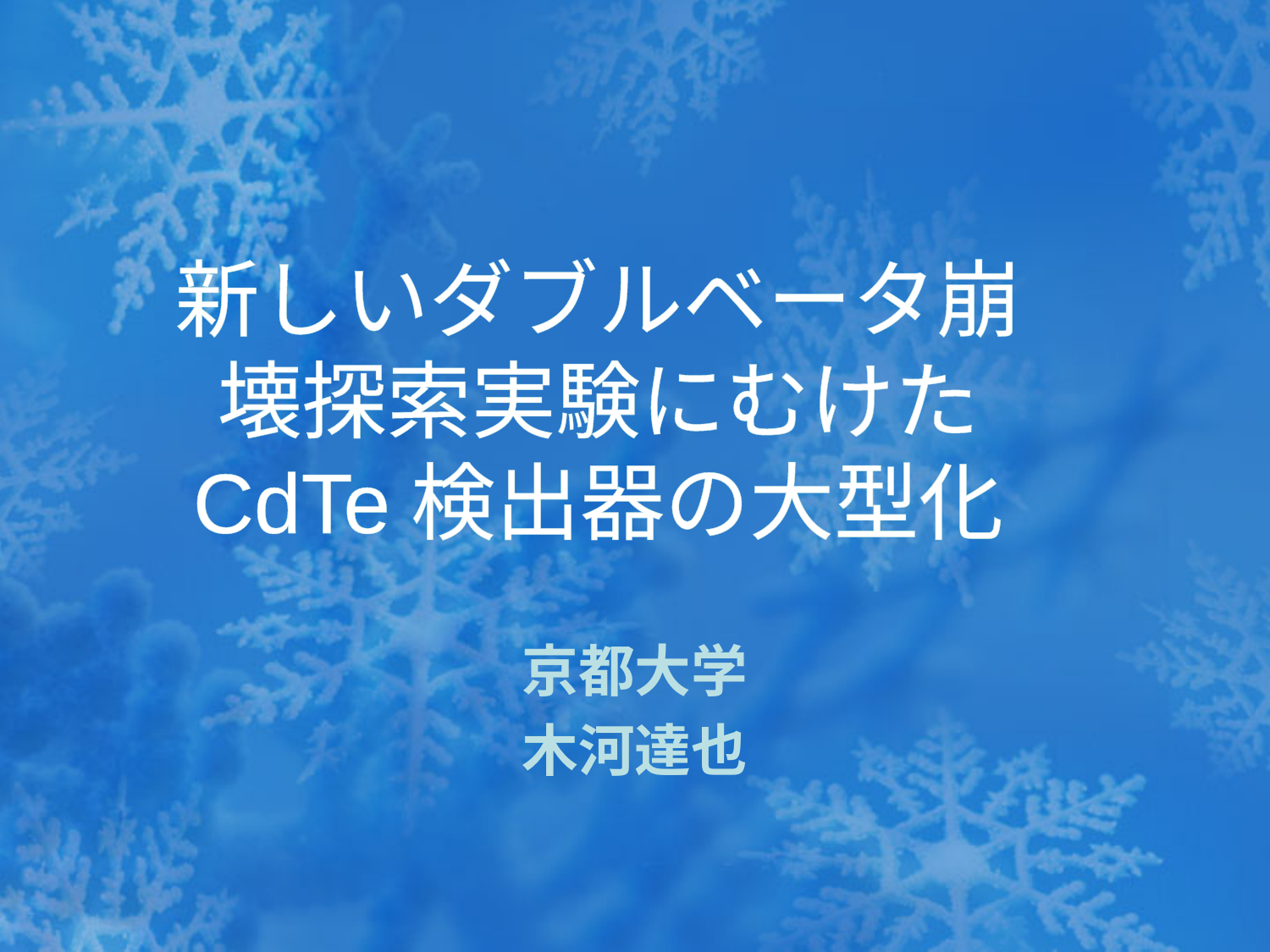

# 新しいダブルベータ崩壊探索実験にむけた CdTe検出器の大型化
京都大学
木河達也